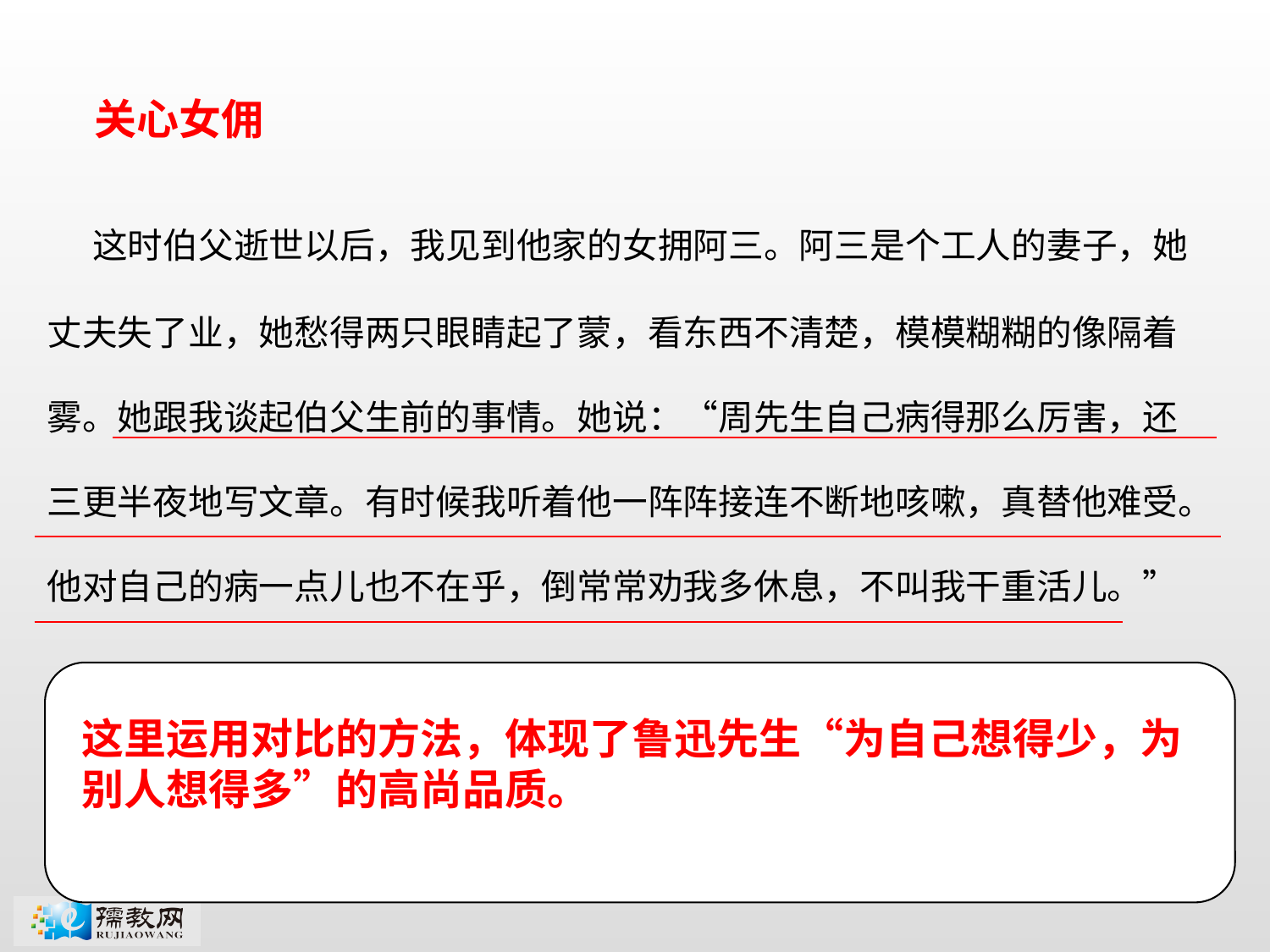

关心女佣
   这时伯父逝世以后，我见到他家的女拥阿三。阿三是个工人的妻子，她丈夫失了业，她愁得两只眼睛起了蒙，看东西不清楚，模模糊糊的像隔着雾。她跟我谈起伯父生前的事情。她说：“周先生自己病得那么厉害，还三更半夜地写文章。有时候我听着他一阵阵接连不断地咳嗽，真替他难受。他对自己的病一点儿也不在乎，倒常常劝我多休息，不叫我干重活儿。”

这里运用对比的方法，体现了鲁迅先生“为自己想得少，为别人想得多”的高尚品质。